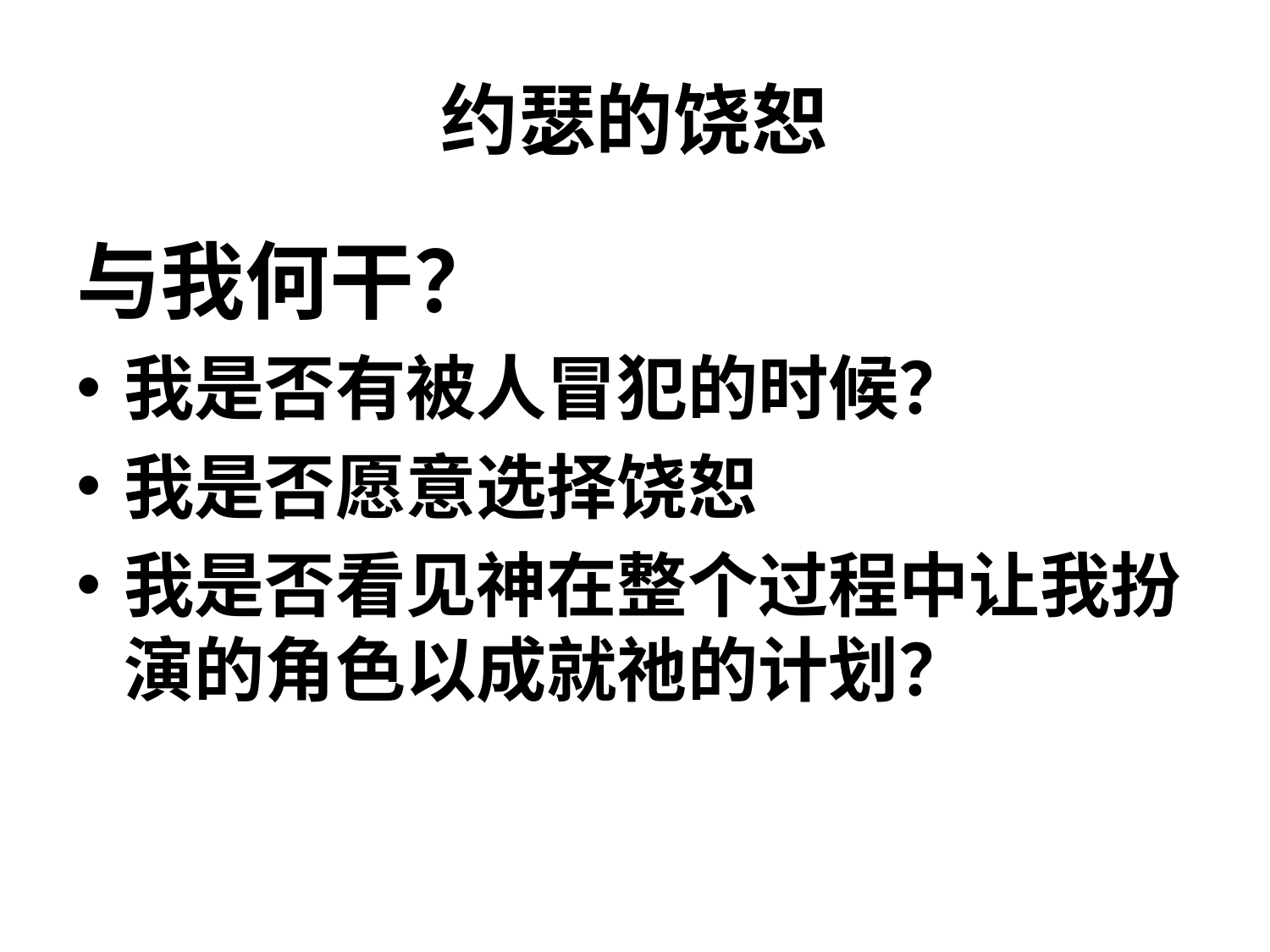

# 约瑟的饶恕
与我何干？
我是否有被人冒犯的时候？
我是否愿意选择饶恕
我是否看见神在整个过程中让我扮演的角色以成就祂的计划？